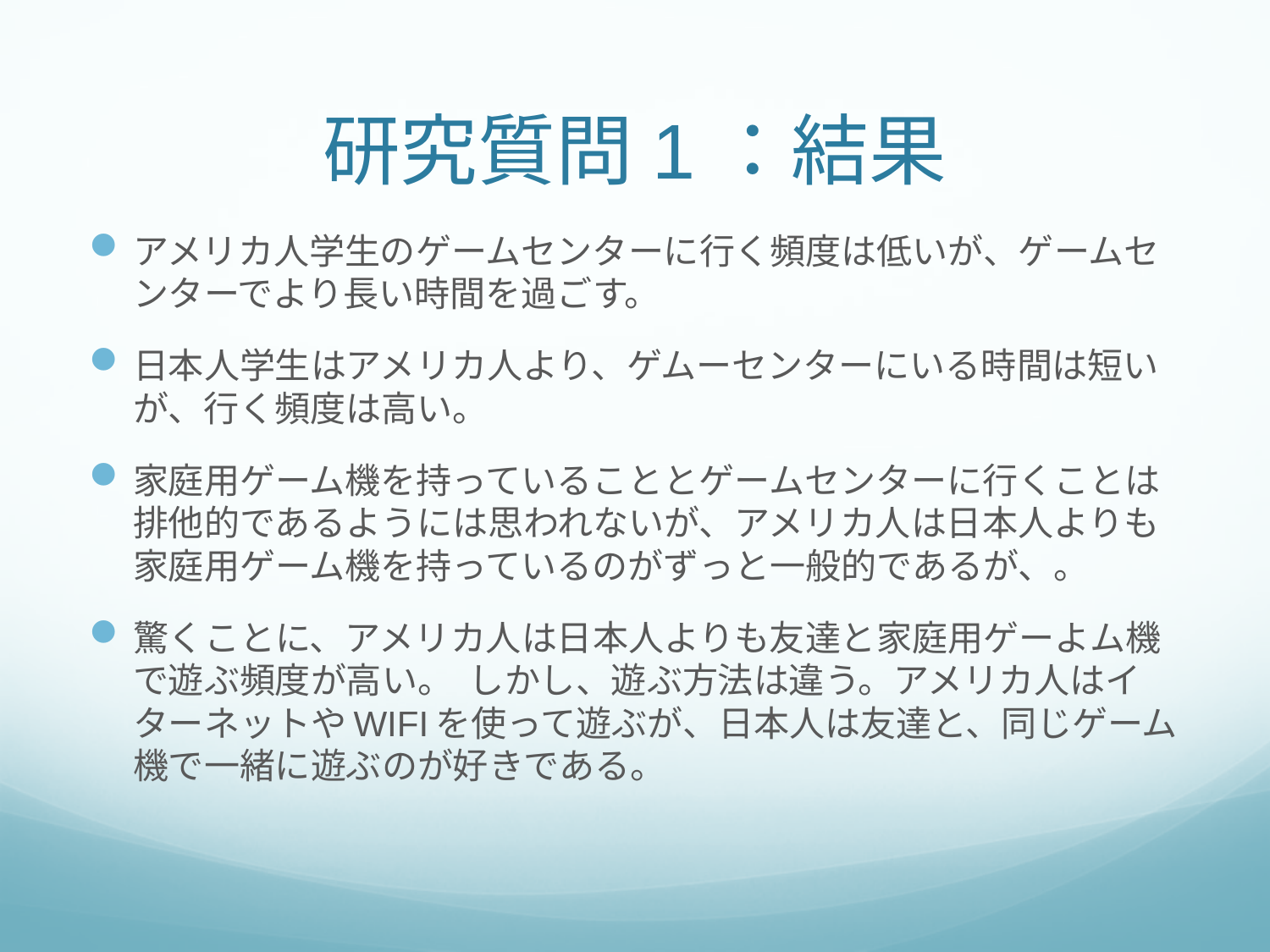

# 研究質問1：結果
アメリカ人学生のゲームセンターに行く頻度は低いが、ゲームセンターでより長い時間を過ごす。
日本人学生はアメリカ人より、ゲムーセンターにいる時間は短いが、行く頻度は高い。
家庭用ゲーム機を持っていることとゲームセンターに行くことは排他的であるようには思われないが、アメリカ人は日本人よりも家庭用ゲーム機を持っているのがずっと一般的であるが、。
驚くことに、アメリカ人は日本人よりも友達と家庭用ゲーよム機で遊ぶ頻度が高い。  しかし、遊ぶ方法は違う。アメリカ人はイターネットやWIFIを使って遊ぶが、日本人は友達と、同じゲーム機で一緒に遊ぶのが好きである。